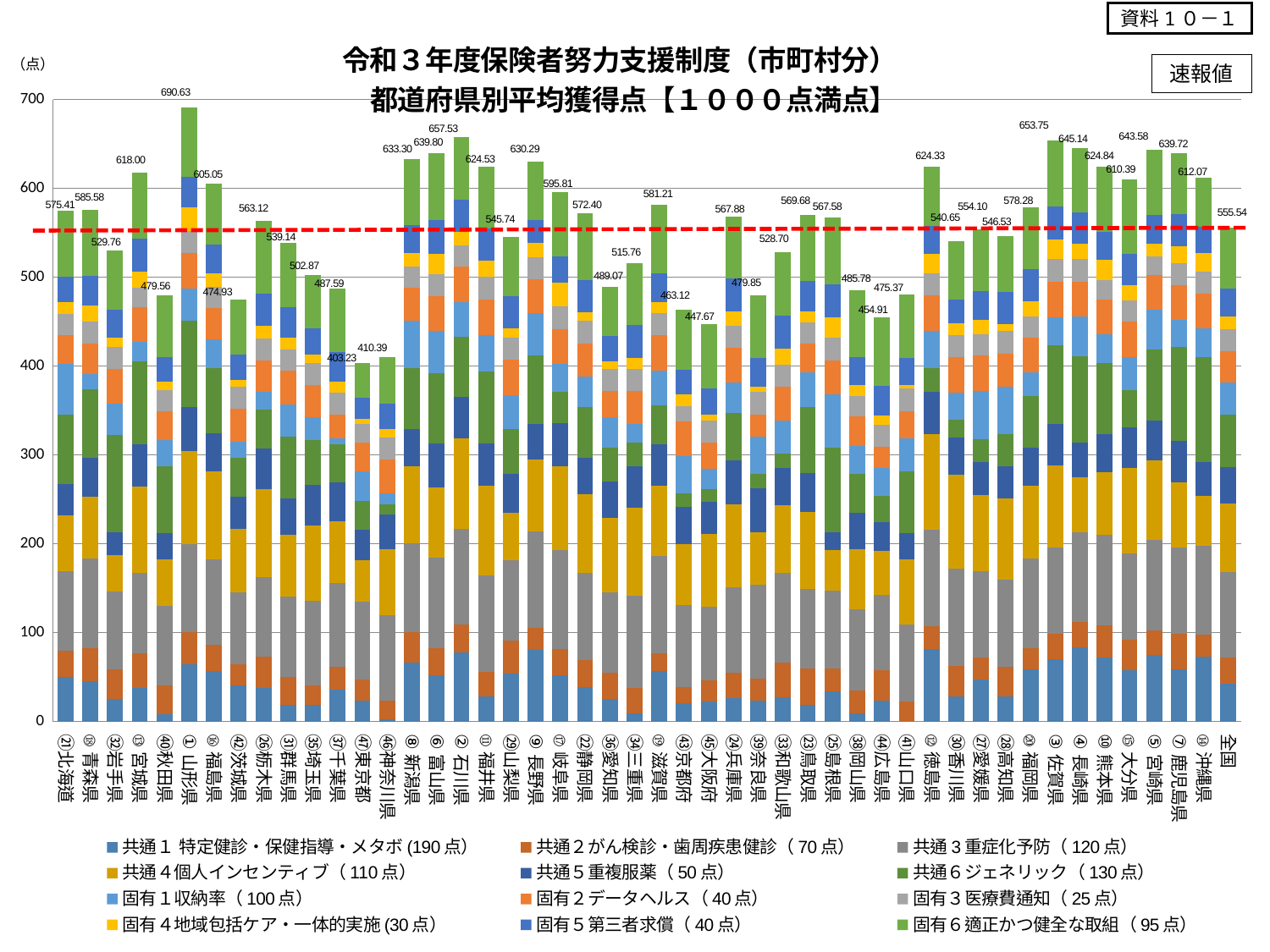

資料1０－１

### Chart: 令和３年度保険者努力支援制度（市町村分）
都道府県別平均獲得点【１０００点満点】

| Category | 共通１ 特定健診・保健指導・メタボ(190点） | 共通２がん検診・歯周疾患健診（70点） | 共通3重症化予防（120点） | 共通４個人インセンティブ（110点） | 共通５重複服薬（50点） | 共通６ジェネリック（130点） | 固有１収納率（100点） | 固有２データヘルス（40点） | 固有３医療費通知（25点） | 固有４地域包括ケア・一体的実施(30点） | 固有５第三者求償（40点） | 固有６適正かつ健全な取組（95点） | 合計
（1000点） |
|---|---|---|---|---|---|---|---|---|---|---|---|---|---|
| ㉑北海道 | 49.97206703910614 | 30.23463687150838 | 88.65921787709497 | 63.324022346368714 | 34.86033519553072 | 78.5195530726257 | 56.62011173184357 | 32.513966480446925 | 23.88268156424581 | 13.659217877094973 | 28.681564245810055 | 74.48603351955308 | 575.413407821229 |
| ⑱青森県 | 46.0 | 36.4 | 100.75 | 70.25 | 43.25 | 77.5 | 16.625 | 34.325 | 25.0 | 18.375 | 33.275 | 74.575 | 585.575 |
| ㉜岩手県 | 25.303030303030305 | 33.84848484848485 | 87.57575757575758 | 40.303030303030305 | 25.90909090909091 | 109.6969696969697 | 35.60606060606061 | 38.54545454545455 | 25.0 | 10.0 | 31.363636363636363 | 66.60606060606061 | 529.7575757575758 |
| ⑬宮城県 | 38.142857142857146 | 38.8 | 90.85714285714286 | 97.0 | 47.0 | 94.0 | 21.714285714285715 | 38.97142857142857 | 21.428571428571427 | 18.428571428571427 | 37.371428571428574 | 74.28571428571429 | 618.0 |
| ㊵秋田県 | 8.2 | 32.16 | 89.6 | 52.6 | 30.0 | 75.2 | 29.6 | 32.2 | 24.0 | 9.0 | 27.92 | 69.08 | 479.56 |
| ①山形県 | 64.42857142857143 | 36.77142857142857 | 98.57142857142857 | 104.42857142857143 | 50.0 | 96.71428571428571 | 36.0 | 40.0 | 25.0 | 26.571428571428573 | 34.857142857142854 | 77.28571428571429 | 690.6285714285714 |
| ⑯福島県 | 57.11864406779661 | 29.35593220338983 | 96.10169491525424 | 98.72881355932203 | 42.79661016949152 | 73.55932203389831 | 32.20338983050848 | 35.610169491525426 | 23.728813559322035 | 15.423728813559322 | 31.8135593220339 | 68.61016949152543 | 605.0508474576271 |
| ㊷茨城県 | 41.25 | 23.181818181818183 | 81.13636363636364 | 71.70454545454545 | 36.13636363636363 | 43.29545454545455 | 18.75 | 36.27272727272727 | 25.0 | 7.613636363636363 | 28.863636363636363 | 61.72727272727273 | 474.9318181818182 |
| ㉖栃木県 | 37.8 | 35.4 | 89.6 | 98.6 | 46.2 | 43.2 | 20.4 | 35.52 | 24.0 | 15.0 | 35.44 | 81.96 | 563.12 |
| ㉛群馬県 | 19.142857142857142 | 30.714285714285715 | 91.14285714285714 | 69.42857142857143 | 40.57142857142857 | 69.42857142857143 | 36.142857142857146 | 38.371428571428574 | 23.571428571428573 | 14.0 | 34.31428571428572 | 72.31428571428572 | 539.1428571428571 |
| ㉟埼玉県 | 19.285714285714285 | 21.746031746031747 | 95.23809523809524 | 84.68253968253968 | 45.07936507936508 | 51.26984126984127 | 25.793650793650794 | 35.25396825396825 | 25.0 | 10.158730158730158 | 28.682539682539684 | 60.682539682539684 | 502.87301587301585 |
| ㊲千葉県 | 36.2962962962963 | 25.703703703703702 | 93.51851851851852 | 70.0925925925926 | 43.7962962962963 | 42.407407407407405 | 6.851851851851852 | 27.22222222222222 | 24.537037037037038 | 12.037037037037036 | 33.2962962962963 | 71.83333333333333 | 487.5925925925926 |
| ㊼東京都 | 23.629032258064516 | 23.967741935483872 | 87.74193548387096 | 46.45161290322581 | 34.193548387096776 | 32.66129032258065 | 32.903225806451616 | 32.74193548387097 | 20.967741935483872 | 5.483870967741935 | 24.080645161290324 | 38.403225806451616 | 403.2258064516129 |
| ㊻神奈川県 | 2.5757575757575757 | 20.757575757575758 | 96.66666666666667 | 73.78787878787878 | 39.696969696969695 | 10.757575757575758 | 12.575757575757576 | 37.75757575757576 | 25.0 | 10.0 | 28.12121212121212 | 52.696969696969695 | 410.3939393939394 |
| ⑧新潟県 | 66.83333333333333 | 33.56666666666667 | 100.66666666666667 | 86.0 | 42.166666666666664 | 68.16666666666667 | 54.0 | 37.233333333333334 | 23.333333333333332 | 15.166666666666666 | 31.7 | 74.46666666666667 | 633.3 |
| ⑥富山県 | 52.333333333333336 | 30.533333333333335 | 102.0 | 78.33333333333333 | 50.0 | 79.33333333333333 | 47.0 | 39.46666666666667 | 25.0 | 22.666666666666668 | 37.8 | 75.33333333333333 | 639.8 |
| ②石川県 | 78.15789473684211 | 31.57894736842105 | 107.36842105263158 | 101.3157894736842 | 47.36842105263158 | 66.84210526315789 | 39.21052631578947 | 40.0 | 23.68421052631579 | 15.789473684210526 | 35.526315789473685 | 70.6842105263158 | 657.5263157894736 |
| ⑪福井県 | 28.235294117647058 | 28.235294117647058 | 107.6470588235294 | 101.17647058823529 | 48.23529411764706 | 80.29411764705883 | 41.470588235294116 | 40.0 | 25.0 | 18.529411764705884 | 36.05882352941177 | 69.6470588235294 | 624.5294117647059 |
| ㉙山梨県 | 54.074074074074076 | 37.074074074074076 | 90.37037037037037 | 53.7037037037037 | 43.51851851851852 | 50.55555555555556 | 38.148148148148145 | 39.51851851851852 | 25.0 | 10.74074074074074 | 36.03703703703704 | 67.0 | 545.7407407407408 |
| ⑨長野県 | 80.71428571428571 | 24.974025974025974 | 108.05194805194805 | 81.36363636363636 | 40.12987012987013 | 76.49350649350649 | 48.37662337662338 | 37.753246753246756 | 24.675324675324674 | 16.16883116883117 | 25.272727272727273 | 66.31168831168831 | 630.2857142857143 |
| ⑰岐阜県 | 52.5 | 28.761904761904763 | 111.42857142857143 | 94.76190476190476 | 48.095238095238095 | 36.07142857142857 | 30.952380952380953 | 39.333333333333336 | 25.0 | 27.142857142857142 | 29.023809523809526 | 72.73809523809524 | 595.8095238095239 |
| ㉒静岡県 | 38.714285714285715 | 31.057142857142857 | 97.42857142857143 | 88.71428571428571 | 41.42857142857143 | 56.857142857142854 | 33.714285714285715 | 37.77142857142857 | 25.0 | 10.428571428571429 | 35.885714285714286 | 75.4 | 572.4 |
| ㊱愛知県 | 25.833333333333332 | 29.51851851851852 | 90.37037037037037 | 83.14814814814815 | 41.2962962962963 | 38.425925925925924 | 34.25925925925926 | 29.51851851851852 | 24.537037037037038 | 8.88888888888889 | 28.38888888888889 | 54.888888888888886 | 489.0740740740741 |
| ㉞三重県 | 9.655172413793103 | 28.482758620689655 | 103.79310344827586 | 98.79310344827586 | 46.55172413793103 | 27.06896551724138 | 21.03448275862069 | 36.96551724137931 | 25.0 | 12.241379310344827 | 37.13793103448276 | 69.03448275862068 | 515.7586206896551 |
| ⑲滋賀県 | 56.8421052631579 | 20.210526315789473 | 108.94736842105263 | 79.47368421052632 | 46.8421052631579 | 43.68421052631579 | 38.94736842105263 | 40.0 | 25.0 | 12.368421052631579 | 32.0 | 76.89473684210526 | 581.2105263157895 |
| ㊸京都府 | 20.576923076923077 | 18.192307692307693 | 92.3076923076923 | 68.26923076923077 | 42.69230769230769 | 15.192307692307692 | 41.53846153846154 | 38.73076923076923 | 17.307692307692307 | 13.26923076923077 | 28.076923076923077 | 66.96153846153847 | 463.11538461538464 |
| ㊺大阪府 | 22.209302325581394 | 24.767441860465116 | 82.79069767441861 | 81.04651162790698 | 36.86046511627907 | 14.186046511627907 | 22.558139534883722 | 29.976744186046513 | 24.41860465116279 | 6.976744186046512 | 29.488372093023255 | 72.3953488372093 | 447.6744186046512 |
| ㉔兵庫県 | 26.097560975609756 | 29.26829268292683 | 96.09756097560975 | 92.92682926829268 | 49.26829268292683 | 53.65853658536585 | 33.90243902439025 | 39.31707317073171 | 25.0 | 15.731707317073171 | 37.26829268292683 | 69.34146341463415 | 567.8780487804878 |
| ㊴奈良県 | 23.974358974358974 | 24.692307692307693 | 105.64102564102564 | 58.717948717948715 | 50.0 | 16.025641025641026 | 41.666666666666664 | 25.076923076923077 | 25.0 | 5.769230769230769 | 32.94871794871795 | 70.33333333333333 | 479.84615384615387 |
| ㉝和歌山県 | 27.166666666666668 | 39.266666666666666 | 100.66666666666667 | 76.66666666666667 | 41.333333333333336 | 16.333333333333332 | 37.166666666666664 | 37.9 | 25.0 | 18.166666666666668 | 37.0 | 72.03333333333333 | 528.7 |
| ㉓鳥取県 | 18.68421052631579 | 41.526315789473685 | 88.94736842105263 | 87.10526315789474 | 43.1578947368421 | 74.21052631578948 | 39.21052631578947 | 32.421052631578945 | 23.68421052631579 | 12.631578947368421 | 34.473684210526315 | 73.63157894736842 | 569.6842105263158 |
| ㉕島根県 | 34.473684210526315 | 25.526315789473685 | 87.36842105263158 | 45.526315789473685 | 20.526315789473685 | 95.0 | 60.26315789473684 | 38.0 | 25.0 | 23.42105263157895 | 37.10526315789474 | 75.36842105263158 | 567.578947368421 |
| ㊳岡山県 | 9.62962962962963 | 24.962962962962962 | 91.48148148148148 | 68.14814814814815 | 40.55555555555556 | 44.074074074074076 | 31.85185185185185 | 32.629629629629626 | 23.14814814814815 | 12.222222222222221 | 31.59259259259259 | 75.48148148148148 | 485.77777777777777 |
| ㊹広島県 | 23.47826086956522 | 34.82608695652174 | 84.78260869565217 | 49.130434782608695 | 32.391304347826086 | 29.782608695652176 | 31.304347826086957 | 23.608695652173914 | 25.0 | 10.0 | 33.82608695652174 | 76.78260869565217 | 454.9130434782609 |
| ㊶山口県 | -5.526315789473684 | 22.263157894736842 | 87.36842105263158 | 72.63157894736842 | 30.0 | 69.47368421052632 | 37.10526315789474 | 30.894736842105264 | 25.0 | 4.473684210526316 | 29.94736842105263 | 71.73684210526316 | 475.36842105263156 |
| ⑫徳島県 | 81.45833333333333 | 26.208333333333332 | 108.75 | 106.875 | 48.125 | 26.875 | 41.041666666666664 | 40.0 | 25.0 | 22.083333333333332 | 30.958333333333332 | 66.95833333333333 | 624.3333333333334 |
| ㉚香川県 | 28.823529411764707 | 34.294117647058826 | 109.41176470588235 | 105.29411764705883 | 41.76470588235294 | 19.705882352941178 | 30.88235294117647 | 40.0 | 25.0 | 13.235294117647058 | 26.88235294117647 | 65.3529411764706 | 540.6470588235294 |
| ㉗愛媛県 | 47.75 | 24.6 | 97.0 | 85.5 | 37.25 | 25.5 | 55.0 | 39.25 | 23.75 | 16.75 | 32.35 | 69.4 | 554.1 |
| ㉘高知県 | 28.823529411764707 | 33.0 | 97.94117647058823 | 91.02941176470588 | 36.911764705882355 | 35.588235294117645 | 53.38235294117647 | 37.6764705882353 | 25.0 | 8.382352941176471 | 35.794117647058826 | 63.0 | 546.5294117647059 |
| ⑳福岡県 | 58.833333333333336 | 24.3 | 100.33333333333333 | 81.83333333333333 | 43.0 | 58.0 | 26.416666666666668 | 39.15 | 23.75 | 17.0 | 36.166666666666664 | 69.5 | 578.2833333333333 |
| ③佐賀県 | 70.0 | 28.85 | 97.5 | 91.75 | 46.75 | 89.0 | 31.5 | 40.0 | 25.0 | 22.25 | 37.45 | 73.7 | 653.75 |
| ④長崎県 | 83.57142857142857 | 28.238095238095237 | 101.42857142857143 | 62.142857142857146 | 39.04761904761905 | 96.9047619047619 | 44.523809523809526 | 39.523809523809526 | 25.0 | 17.857142857142858 | 34.57142857142857 | 72.33333333333333 | 645.1428571428571 |
| ⑩熊本県 | 72.33333333333333 | 35.666666666666664 | 102.66666666666667 | 70.33333333333333 | 42.666666666666664 | 80.11111111111111 | 32.111111111111114 | 39.022222222222226 | 22.22222222222222 | 22.77777777777778 | 30.77777777777778 | 74.15555555555555 | 624.8444444444444 |
| ⑮大分県 | 58.05555555555556 | 34.55555555555556 | 96.66666666666667 | 96.38888888888889 | 45.27777777777778 | 42.22222222222222 | 37.22222222222222 | 39.55555555555556 | 23.61111111111111 | 17.77777777777778 | 35.0 | 84.05555555555556 | 610.3888888888889 |
| ⑤宮崎県 | 74.61538461538461 | 28.153846153846153 | 101.53846153846153 | 89.42307692307692 | 45.38461538461539 | 79.42307692307692 | 45.0 | 38.73076923076923 | 21.153846153846153 | 14.423076923076923 | 32.42307692307692 | 73.3076923076923 | 643.5769230769231 |
| ⑦鹿児島県 | 58.95348837209303 | 39.55813953488372 | 97.90697674418605 | 72.44186046511628 | 47.44186046511628 | 105.5813953488372 | 30.348837209302324 | 38.72093023255814 | 25.0 | 19.186046511627907 | 35.81395348837209 | 68.76744186046511 | 639.7209302325581 |
| ⑭沖縄県 | 73.17073170731707 | 24.78048780487805 | 100.0 | 55.97560975609756 | 37.926829268292686 | 118.65853658536585 | 32.31707317073171 | 39.048780487804876 | 24.390243902439025 | 20.73170731707317 | 30.073170731707318 | 55.0 | 612.0731707317074 |
| 全国 | 42.92360712234348 | 29.23262492820218 | 95.91039632395176 | 77.00746697300401 | 41.079839172889145 | 59.73291211947157 | 35.519816197587595 | 35.778288340034464 | 24.109707064905226 | 14.316484778862723 | 31.743251005169444 | 68.76048248133257 | 555.5433658816772 |
（点）
速報値